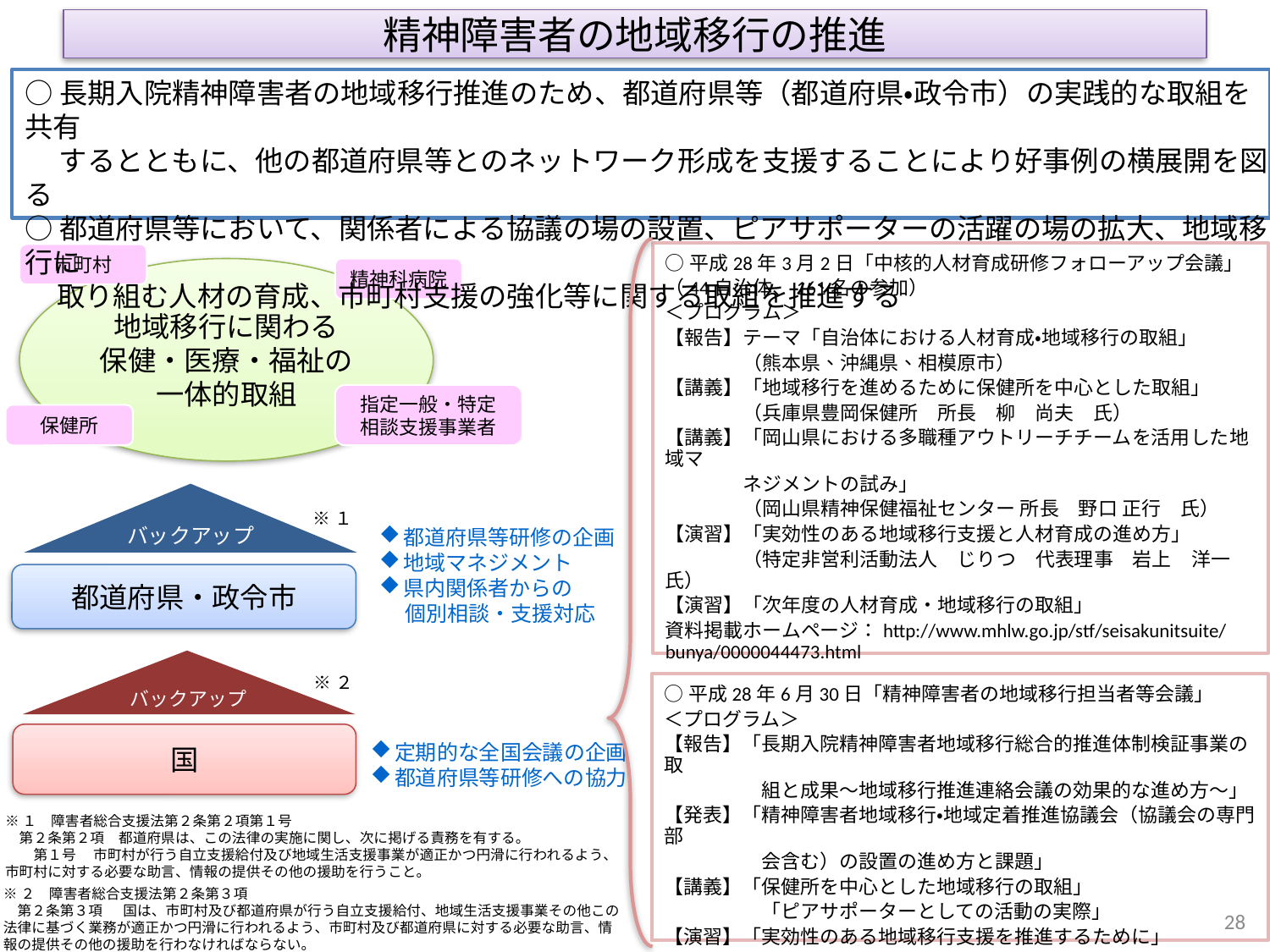

# 精神障害者の地域移行の推進
○長期入院精神障害者の地域移行推進のため、都道府県等（都道府県・政令市）の実践的な取組を共有
　 するとともに、他の都道府県等とのネットワーク形成を支援することにより好事例の横展開を図る
○都道府県等において、関係者による協議の場の設置、ピアサポーターの活躍の場の拡大、地域移行に
    取り組む人材の育成、市町村支援の強化等に関する取組を推進する

○平成28年3月2日「中核的人材育成研修フォローアップ会議」（44自治体、161名の参加）
＜プログラム＞
【報告】テーマ「自治体における人材育成・地域移行の取組」
　　　　（熊本県、沖縄県、相模原市）
【講義】「地域移行を進めるために保健所を中心とした取組」
　　　　（兵庫県豊岡保健所　所長　柳　尚夫　氏）
【講義】「岡山県における多職種アウトリーチチームを活用した地域マ
　　　　ネジメントの試み」
　　　　（岡山県精神保健福祉センター 所長　野口 正行　氏）
【演習】「実効性のある地域移行支援と人材育成の進め方」
　　　　（特定非営利活動法人　じりつ　代表理事　岩上　洋一　氏）
【演習】「次年度の人材育成・地域移行の取組」
資料掲載ホームページ：http://www.mhlw.go.jp/stf/seisakunitsuite/bunya/0000044473.html
市町村
地域移行に関わる
保健・医療・福祉の
一体的取組
精神科病院
指定一般・特定
相談支援事業者
保健所
バックアップ
都道府県・政令市
※１
都道府県等研修の企画
地域マネジメント
県内関係者からの
　 個別相談・支援対応
バックアップ
国
※２
○平成28年6月30日「精神障害者の地域移行担当者等会議」
＜プログラム＞
【報告】「長期入院精神障害者地域移行総合的推進体制検証事業の取
　　　　　組と成果～地域移行推進連絡会議の効果的な進め方～」
【発表】「精神障害者地域移行・地域定着推進協議会（協議会の専門部
　　　　　会含む）の設置の進め方と課題」
【講義】「保健所を中心とした地域移行の取組」
　　　　　「ピアサポーターとしての活動の実際」
【演習】「実効性のある地域移行支援を推進するために」
定期的な全国会議の企画
都道府県等研修への協力
※１　障害者総合支援法第２条第２項第１号
　第２条第２項　都道府県は、この法律の実施に関し、次に掲げる責務を有する。
　　第１号　 市町村が行う自立支援給付及び地域生活支援事業が適正かつ円滑に行われるよう、市町村に対する必要な助言、情報の提供その他の援助を行うこと。
※２　障害者総合支援法第２条第３項
　第２条第３項　  国は、市町村及び都道府県が行う自立支援給付、地域生活支援事業その他この法律に基づく業務が適正かつ円滑に行われるよう、市町村及び都道府県に対する必要な助言、情報の提供その他の援助を行わなければならない。
28